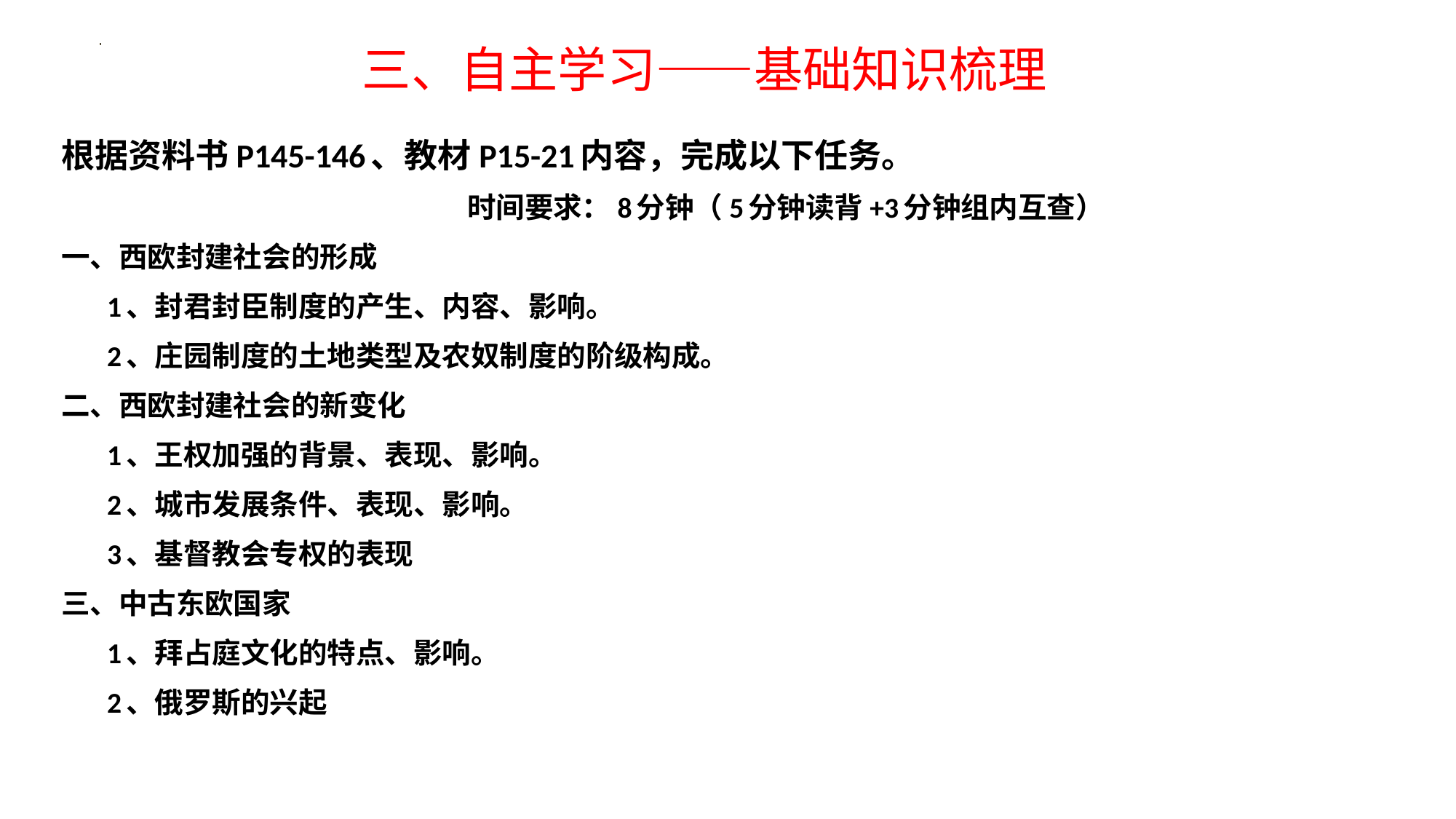

# 三、自主学习——基础知识梳理
根据资料书P145-146、教材P15-21内容，完成以下任务。
                                                             时间要求：8分钟（5分钟读背+3分钟组内互查）
一、西欧封建社会的形成
       1、封君封臣制度的产生、内容、影响。
       2、庄园制度的土地类型及农奴制度的阶级构成。
二、西欧封建社会的新变化
       1、王权加强的背景、表现、影响。
       2、城市发展条件、表现、影响。
       3、基督教会专权的表现
三、中古东欧国家
       1、拜占庭文化的特点、影响。
       2、俄罗斯的兴起